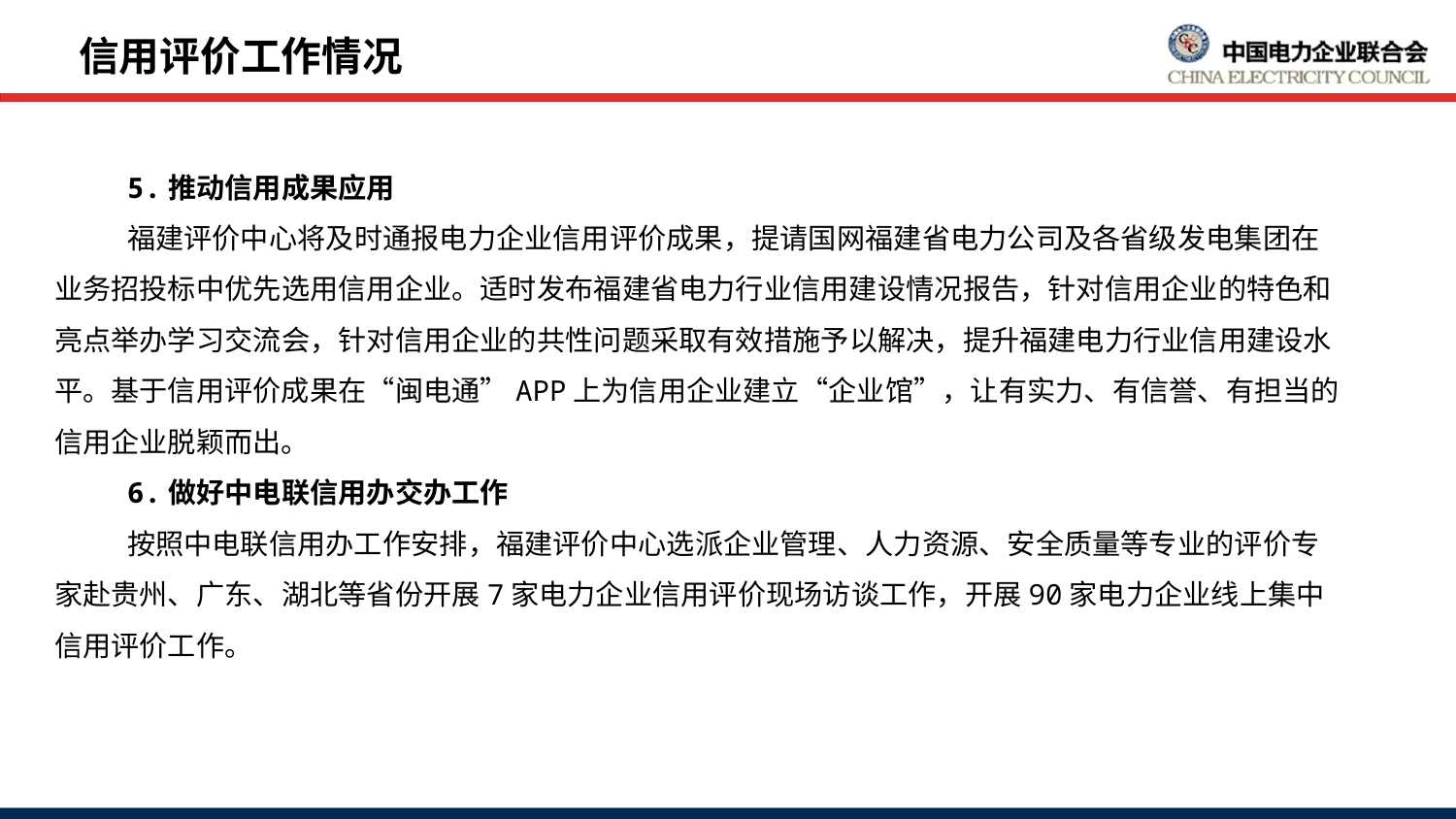

信用评价工作情况
5.推动信用成果应用
福建评价中心将及时通报电力企业信用评价成果，提请国网福建省电力公司及各省级发电集团在业务招投标中优先选用信用企业。适时发布福建省电力行业信用建设情况报告，针对信用企业的特色和亮点举办学习交流会，针对信用企业的共性问题采取有效措施予以解决，提升福建电力行业信用建设水平。基于信用评价成果在“闽电通”APP上为信用企业建立“企业馆”，让有实力、有信誉、有担当的信用企业脱颖而出。
6.做好中电联信用办交办工作
按照中电联信用办工作安排，福建评价中心选派企业管理、人力资源、安全质量等专业的评价专家赴贵州、广东、湖北等省份开展7家电力企业信用评价现场访谈工作，开展90家电力企业线上集中信用评价工作。